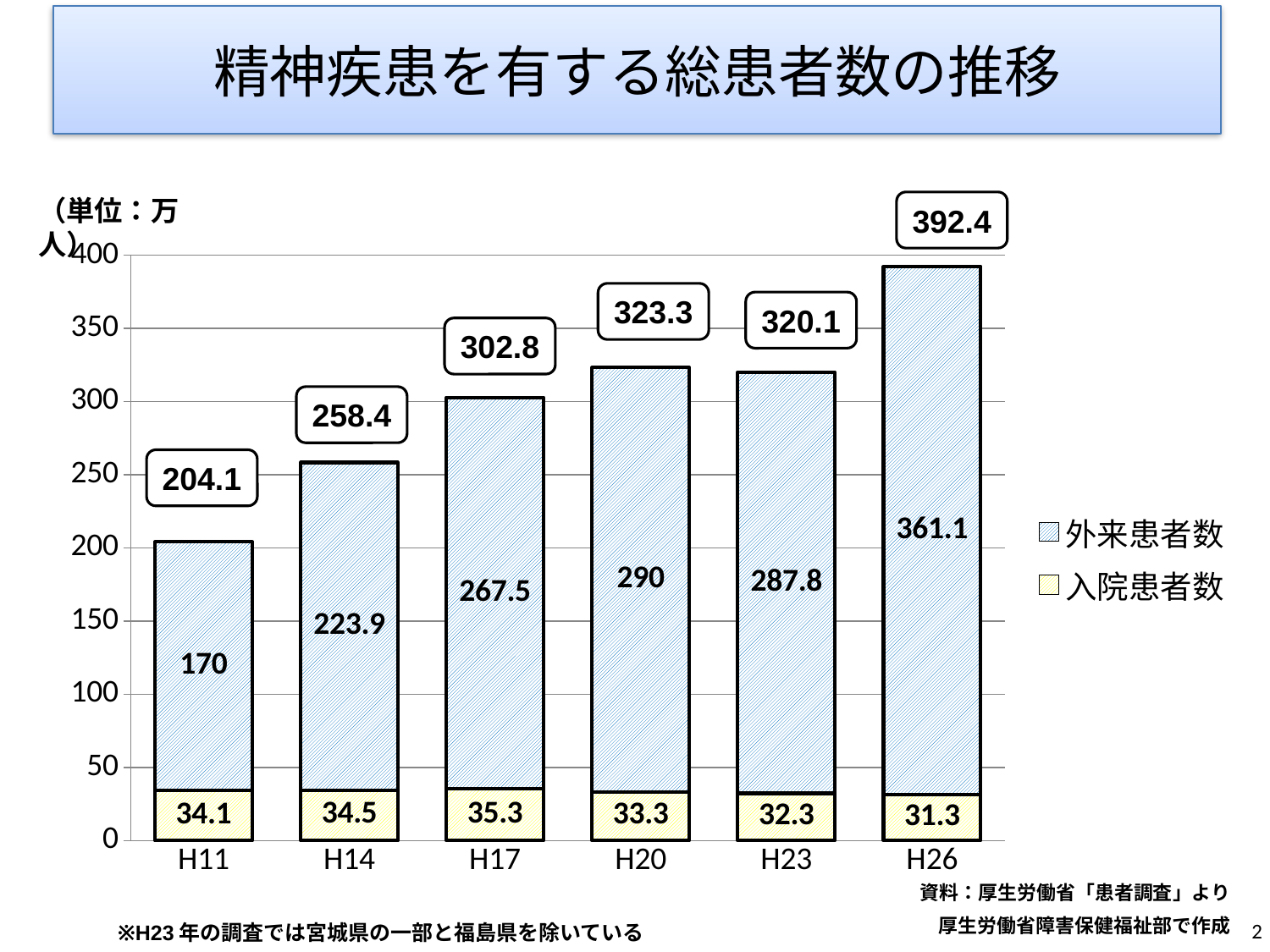

精神疾患を有する総患者数の推移
（単位：万人）
392.4

### Chart

| Category | 入院患者数 | 外来患者数 |
|---|---|---|
| H11 | 34.1 | 170.0 |
| H14 | 34.5 | 223.9 |
| H17 | 35.300000000000004 | 267.5 |
| H20 | 33.300000000000004 | 290.0 |
| H23 | 32.300000000000004 | 287.8 |
| H26 | 31.3 | 361.1 |
323.3
320.1
302.8
258.4
204.1
資料：厚生労働省「患者調査」より
厚生労働省障害保健福祉部で作成
2
※H23年の調査では宮城県の一部と福島県を除いている